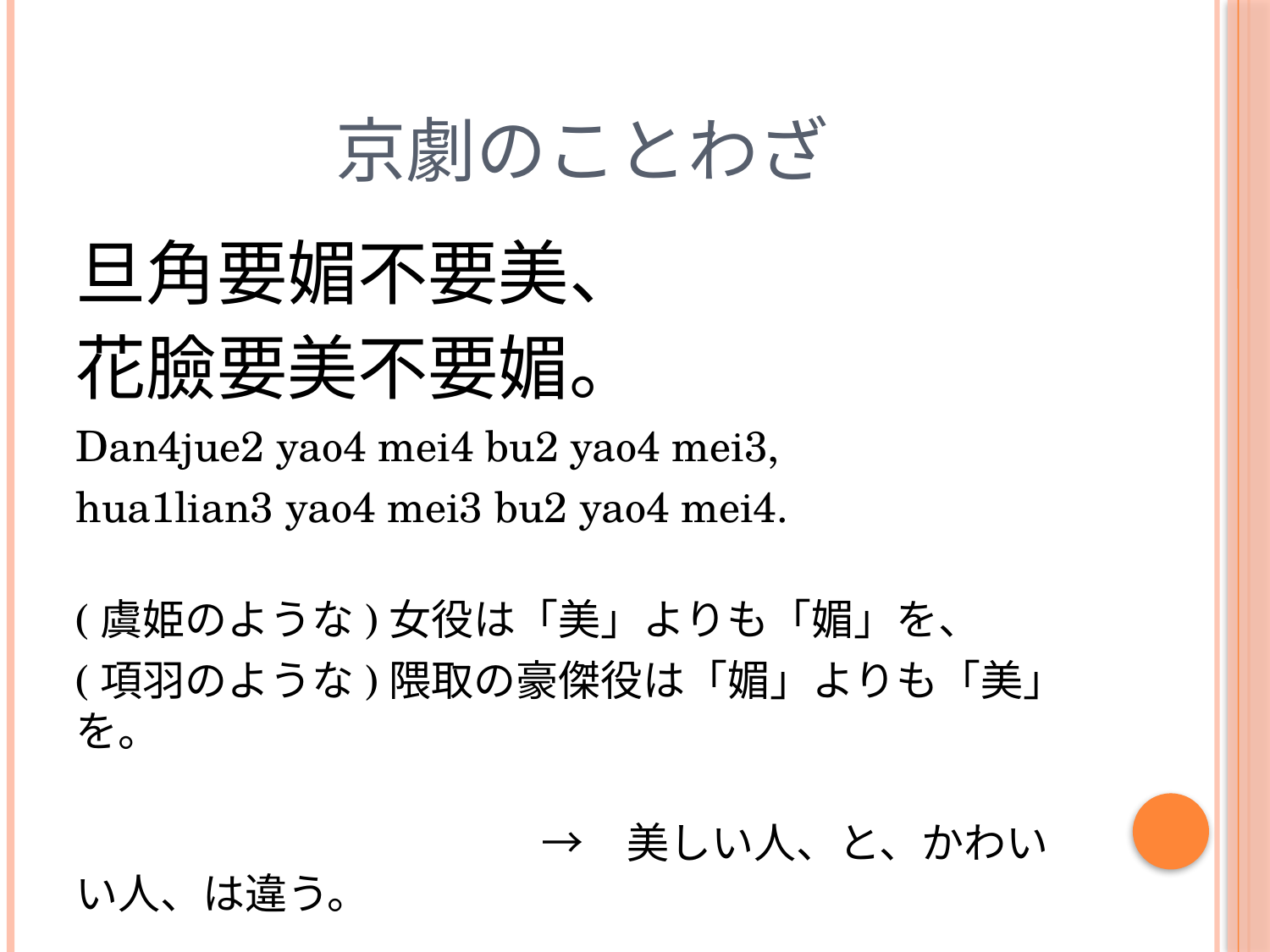

# 京劇のことわざ
旦角要媚不要美、
花臉要美不要媚。
Dan4jue2 yao4 mei4 bu2 yao4 mei3,
hua1lian3 yao4 mei3 bu2 yao4 mei4.
(虞姫のような)女役は「美」よりも「媚」を、
(項羽のような)隈取の豪傑役は「媚」よりも「美」を。
　　　　　　　　　　　→　美しい人、と、かわいい人、は違う。